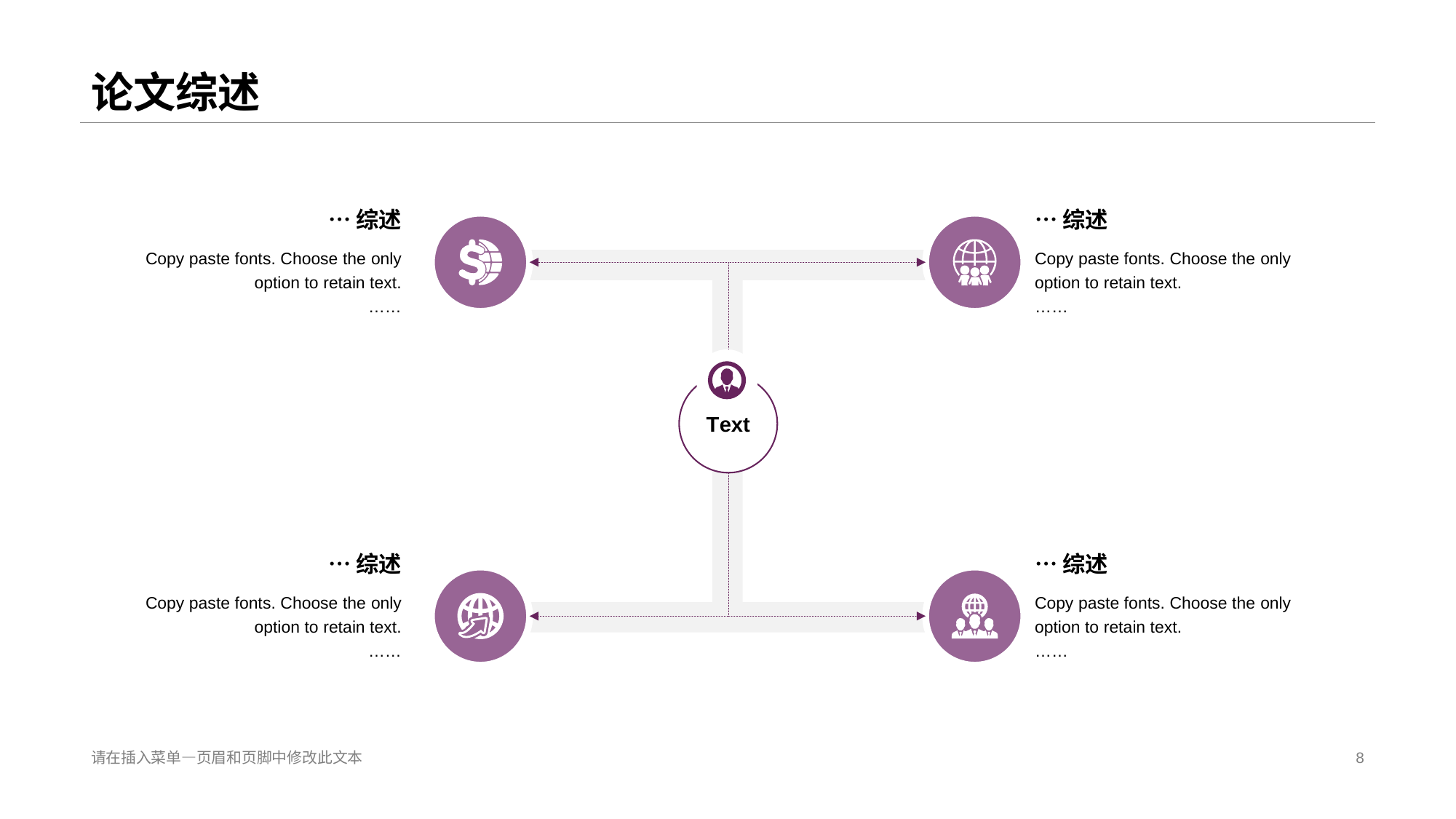

# 论文综述

…综述
Copy paste fonts. Choose the  only option to retain text.
……
…综述
Copy paste fonts. Choose the  only option to retain text.
……

T ext
…综述
Copy paste fonts. Choose the  only option to retain text.
……
…综述
Copy paste fonts. Choose the  only option to retain text.
……

请在插入菜单—页眉和页脚中修改此文本
8